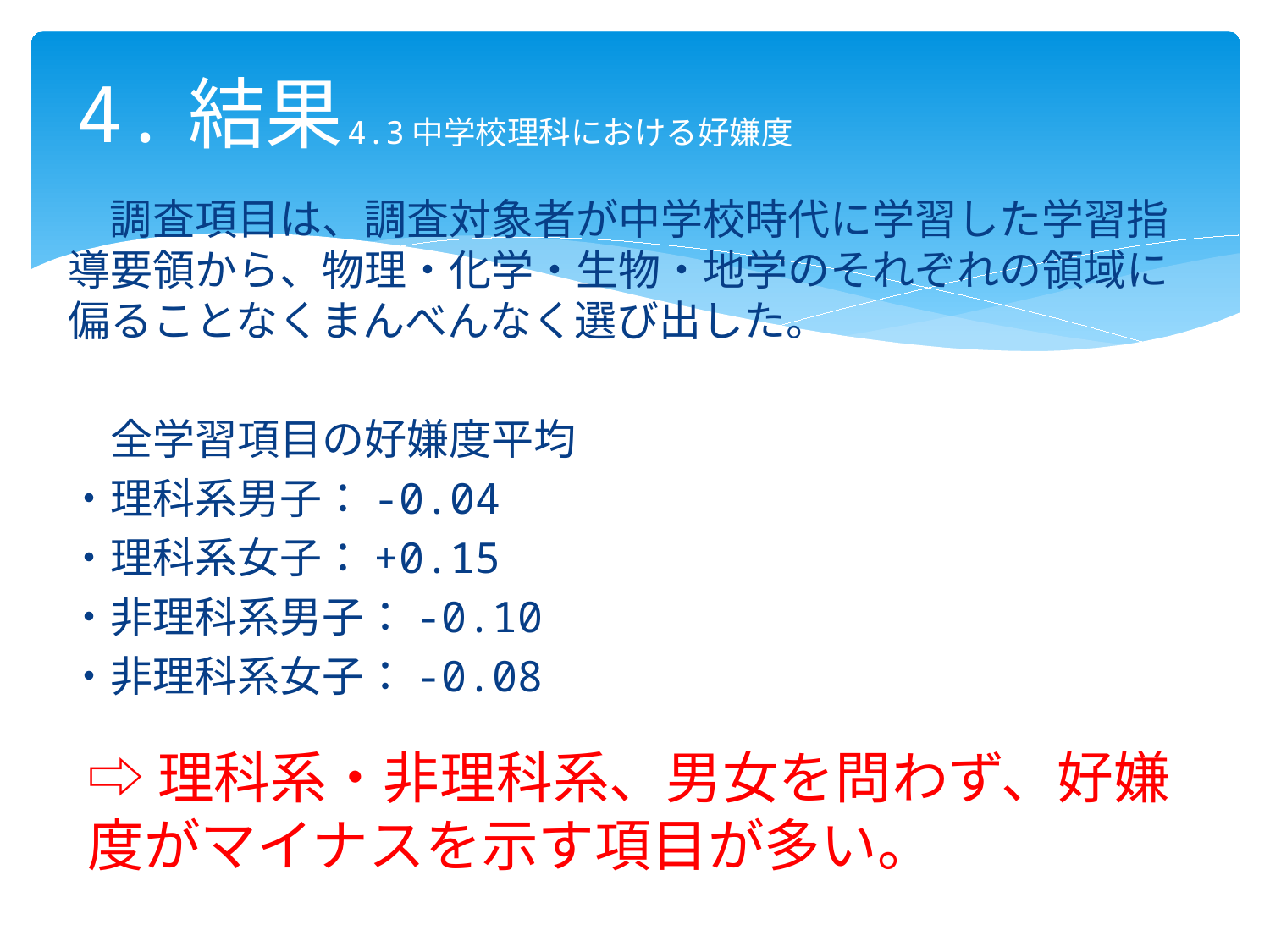

# 4.結果
4.3中学校理科における好嫌度
　調査項目は、調査対象者が中学校時代に学習した学習指導要領から、物理・化学・生物・地学のそれぞれの領域に偏ることなくまんべんなく選び出した。

　全学習項目の好嫌度平均
・理科系男子：-0.04
・理科系女子：+0.15
・非理科系男子：-0.10
・非理科系女子：-0.08

⇨理科系・非理科系、男女を問わず、好嫌度がマイナスを示す項目が多い。